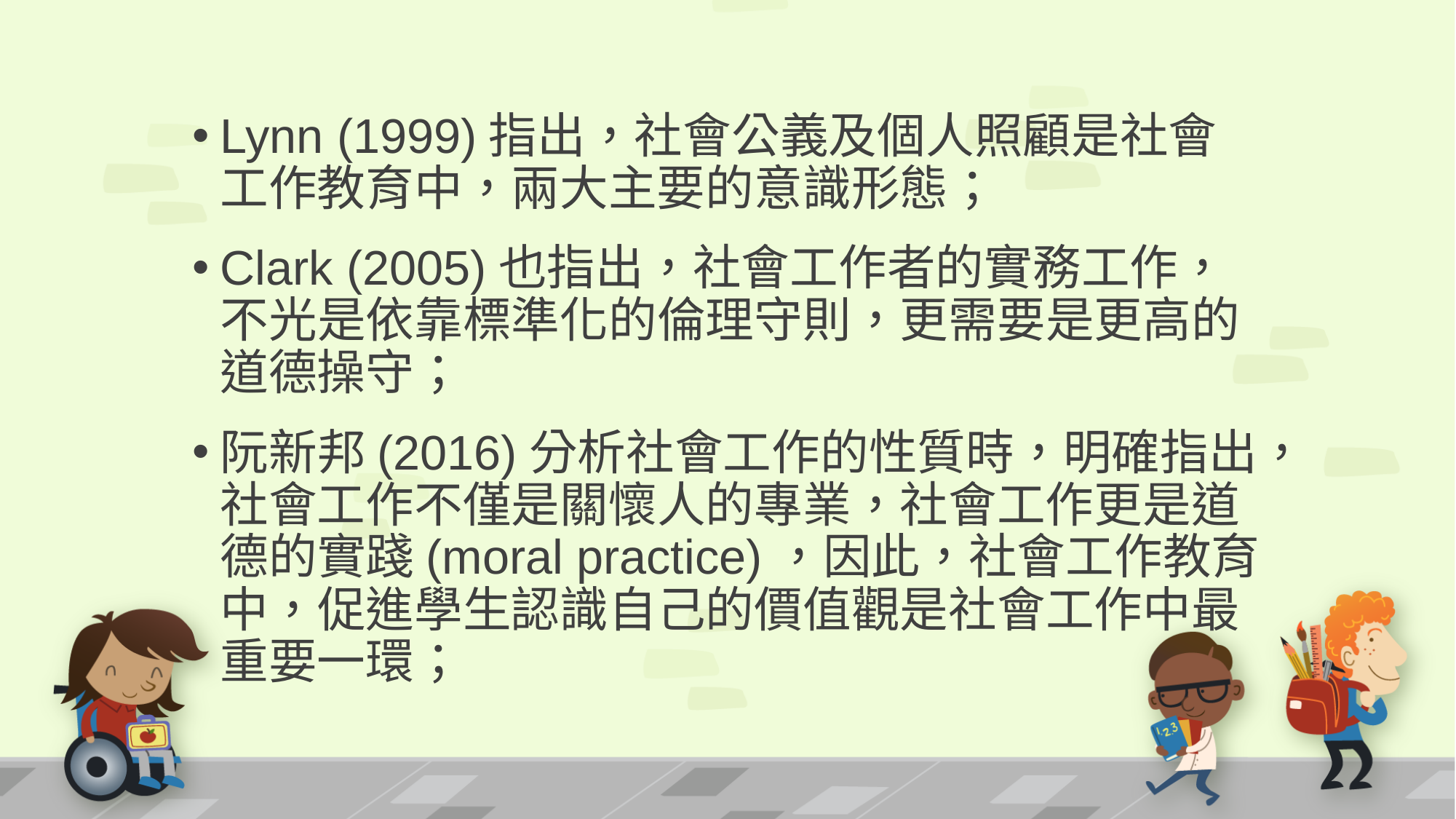

#
Lynn (1999)指出，社會公義及個人照顧是社會工作教育中，兩大主要的意識形態；
Clark (2005)也指出，社會工作者的實務工作，不光是依靠標準化的倫理守則，更需要是更高的道德操守；
阮新邦(2016)分析社會工作的性質時，明確指出，社會工作不僅是關懷人的專業，社會工作更是道德的實踐(moral practice)，因此，社會工作教育中，促進學生認識自己的價值觀是社會工作中最重要一環；